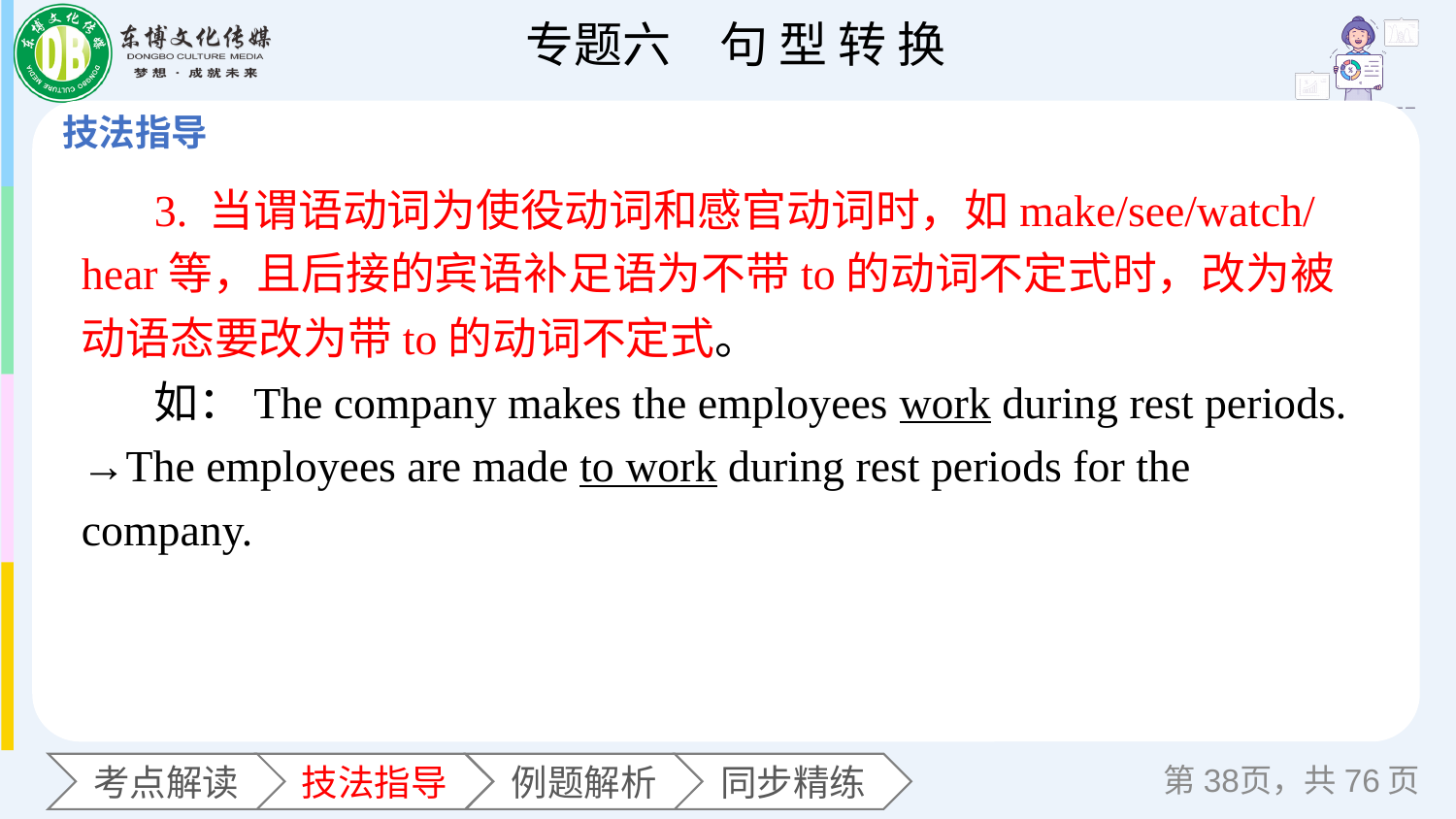

3. 当谓语动词为使役动词和感官动词时，如make/see/watch/
hear等，且后接的宾语补足语为不带to的动词不定式时，改为被动语态要改为带to的动词不定式。
如：The company makes the employees work during rest periods. →The employees are made to work during rest periods for the company.
第38页，共76页